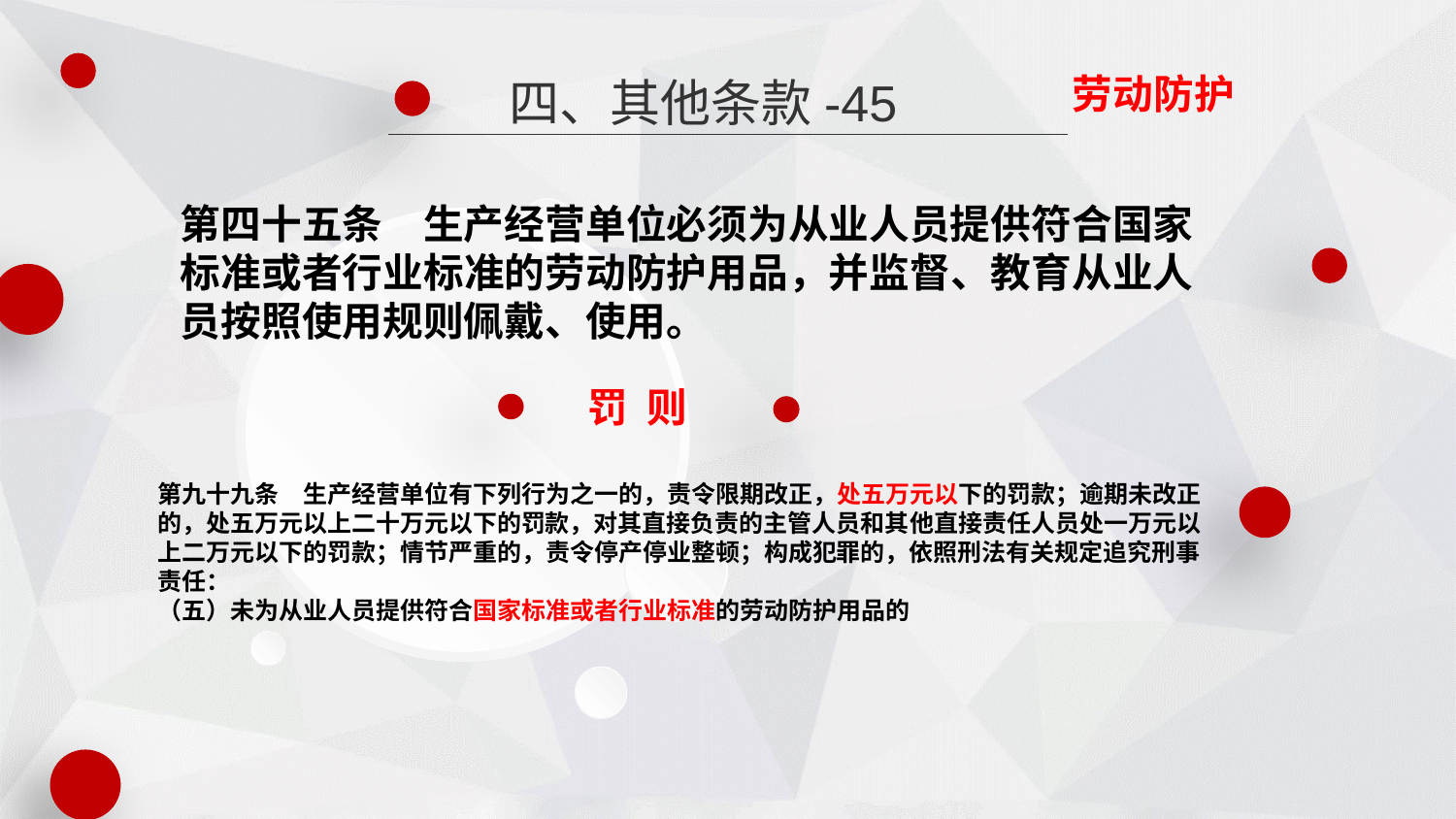

劳动防护
四、其他条款-45

第四十五条　生产经营单位必须为从业人员提供符合国家标准或者行业标准的劳动防护用品，并监督、教育从业人员按照使用规则佩戴、使用。

罚  则

第九十九条　生产经营单位有下列行为之一的，责令限期改正，处五万元以下的罚款；逾期未改正的，处五万元以上二十万元以下的罚款，对其直接负责的主管人员和其他直接责任人员处一万元以上二万元以下的罚款；情节严重的，责令停产停业整顿；构成犯罪的，依照刑法有关规定追究刑事责任：
（五）未为从业人员提供符合国家标准或者行业标准的劳动防护用品的